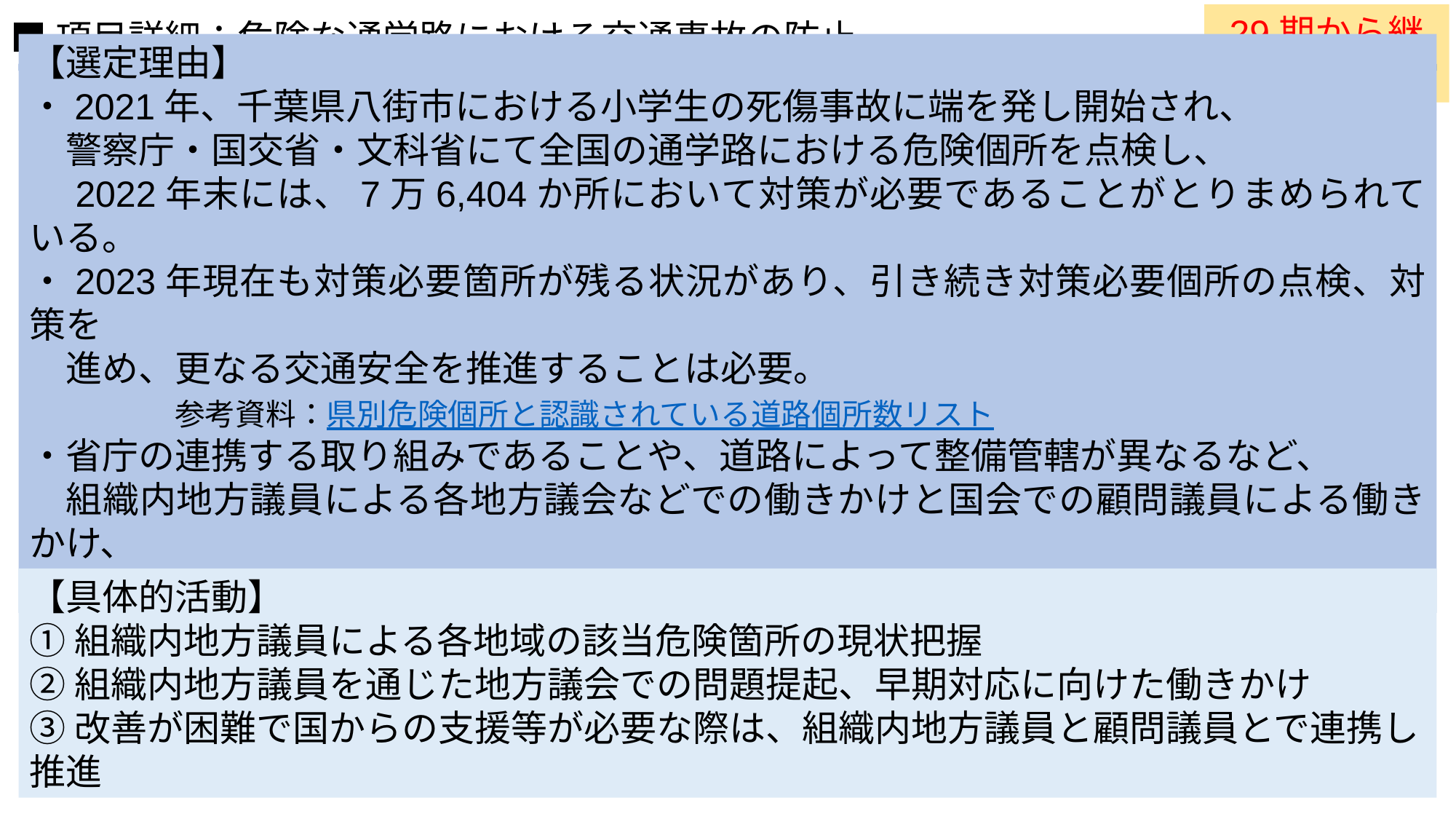

29期から継続
■項目詳細：危険な通学路における交通事故の防止

【選定理由】
・2021年、千葉県八街市における小学生の死傷事故に端を発し開始され、
　警察庁・国交省・文科省にて全国の通学路における危険個所を点検し、
　2022年末には、7万6,404か所において対策が必要であることがとりまめられている。
・2023年現在も対策必要箇所が残る状況があり、引き続き対策必要個所の点検、対策を
　進め、更なる交通安全を推進することは必要。
　　　　参考資料：県別危険個所と認識されている道路個所数リスト
・省庁の連携する取り組みであることや、道路によって整備管轄が異なるなど、
　組織内地方議員による各地方議会などでの働きかけと国会での顧問議員による働きかけ、
　双方連携し取り組める内容となる。
【具体的活動】
①組織内地方議員による各地域の該当危険箇所の現状把握
②組織内地方議員を通じた地方議会での問題提起、早期対応に向けた働きかけ
③改善が困難で国からの支援等が必要な際は、組織内地方議員と顧問議員とで連携し推進